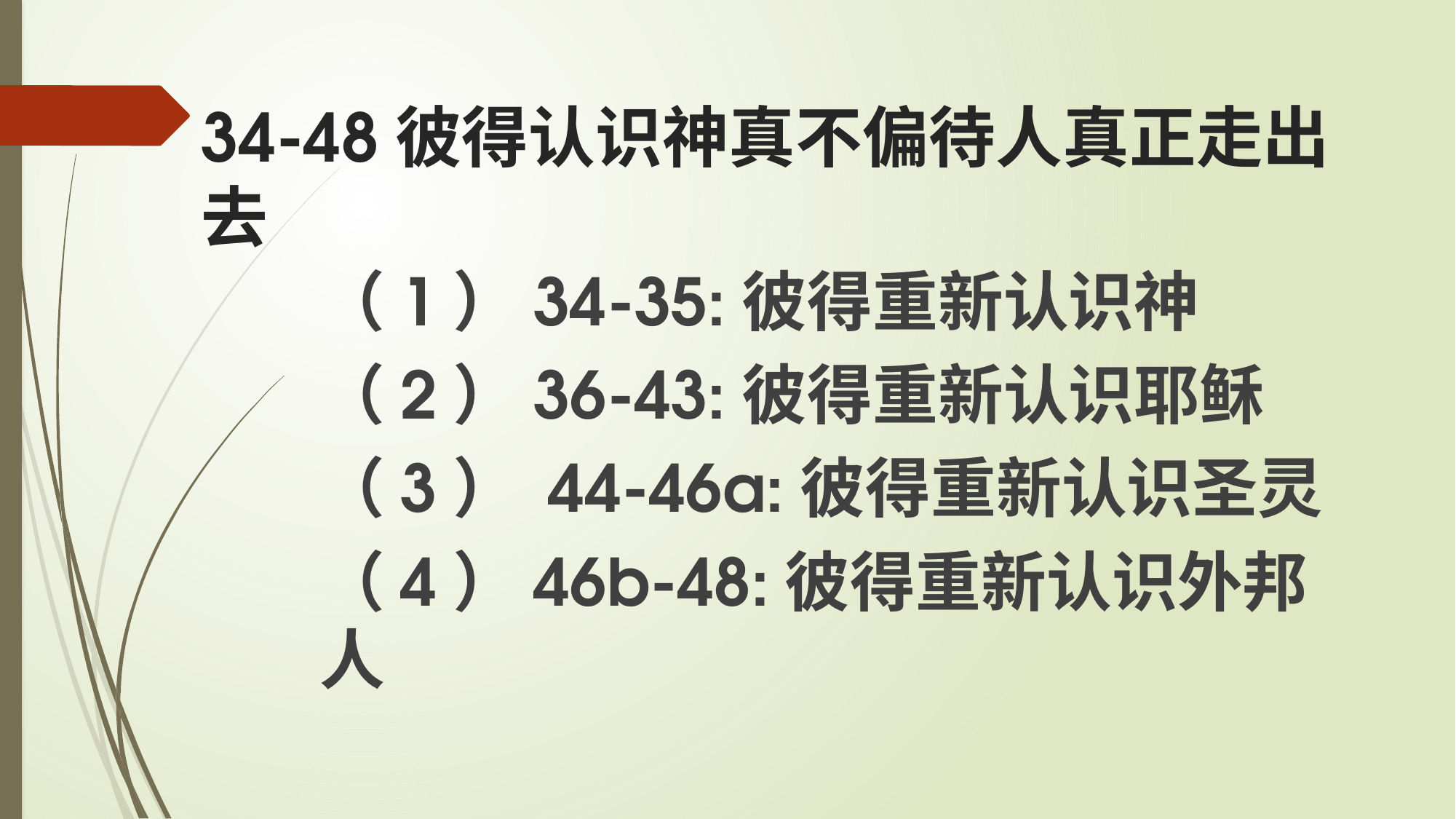

# 34-48彼得认识神真不偏待人真正走出去
（1）34-35:彼得重新认识神
（2）36-43:彼得重新认识耶稣
（3） 44-46a:彼得重新认识圣灵
（4）46b-48:彼得重新认识外邦人